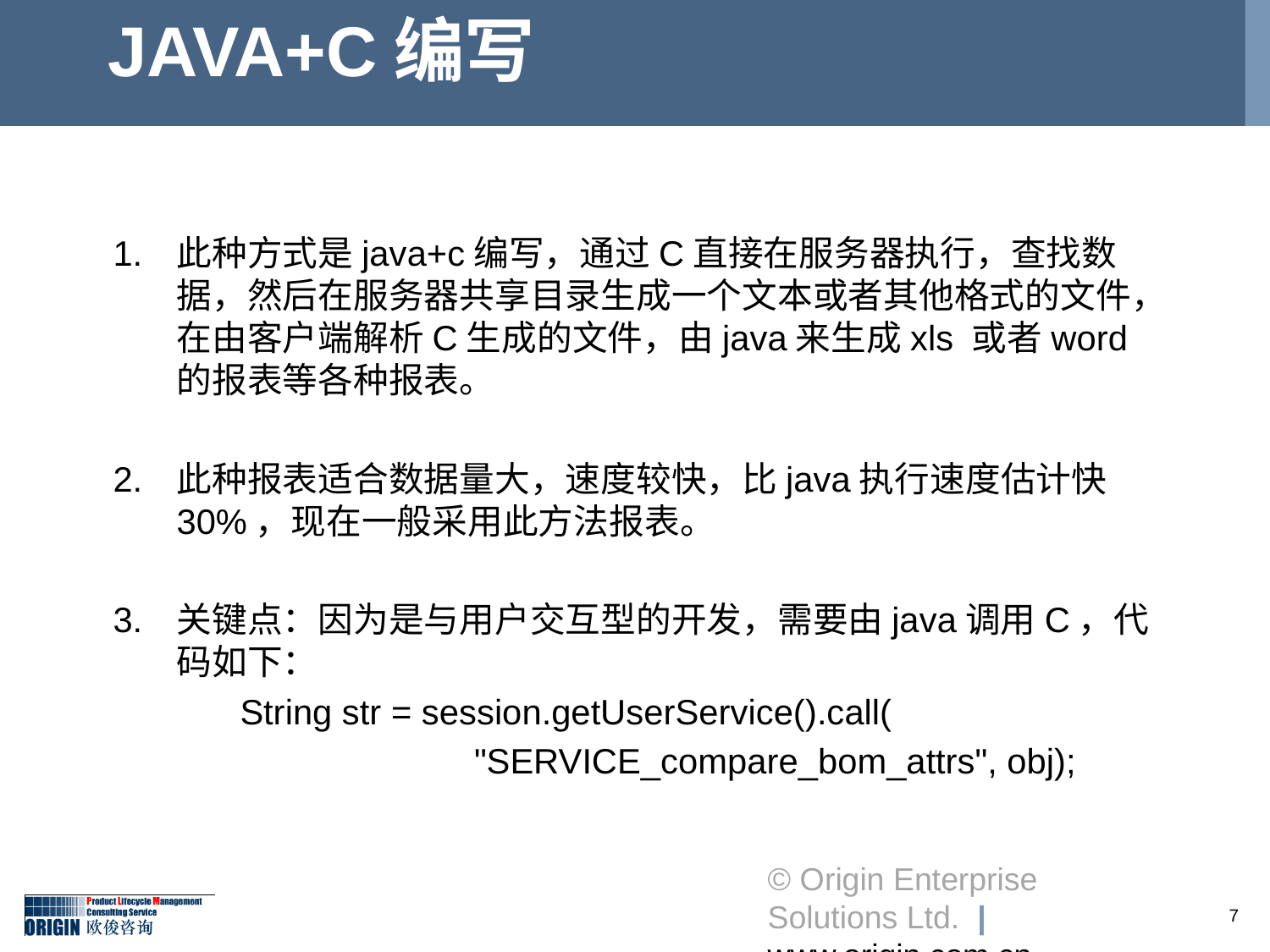

# Java+C编写
此种方式是java+c编写，通过C直接在服务器执行，查找数据，然后在服务器共享目录生成一个文本或者其他格式的文件，在由客户端解析C生成的文件，由java来生成xls 或者word的报表等各种报表。

此种报表适合数据量大，速度较快，比java执行速度估计快30%，现在一般采用此方法报表。

关键点：因为是与用户交互型的开发，需要由java调用C，代码如下：
	String str = session.getUserService().call(
		           "SERVICE_compare_bom_attrs", obj);
7
© Origin Enterprise Solutions Ltd.  |   www.origin.com.cn